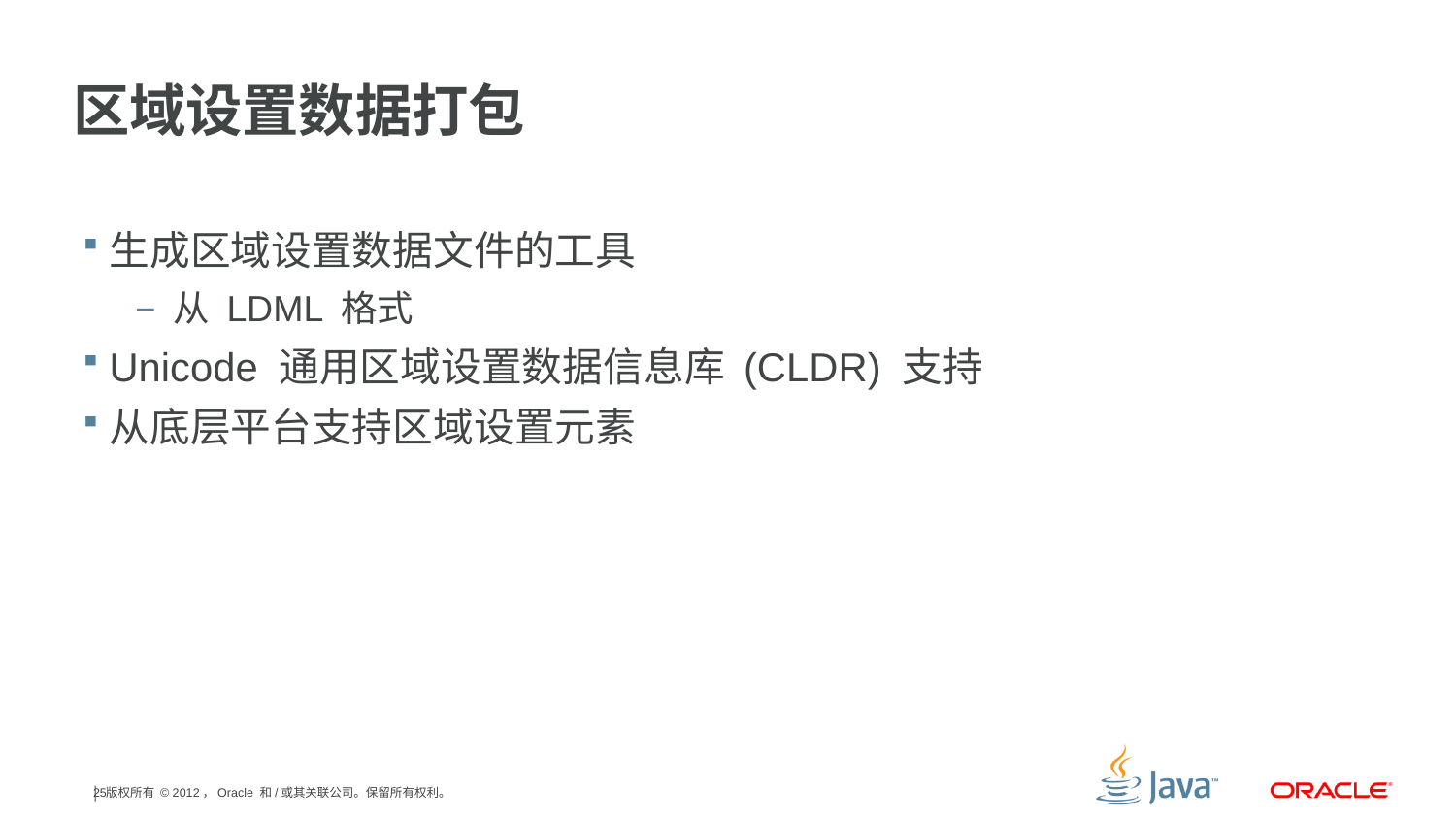

# 区域设置数据打包
生成区域设置数据文件的工具
从 LDML 格式
Unicode 通用区域设置数据信息库 (CLDR) 支持
从底层平台支持区域设置元素